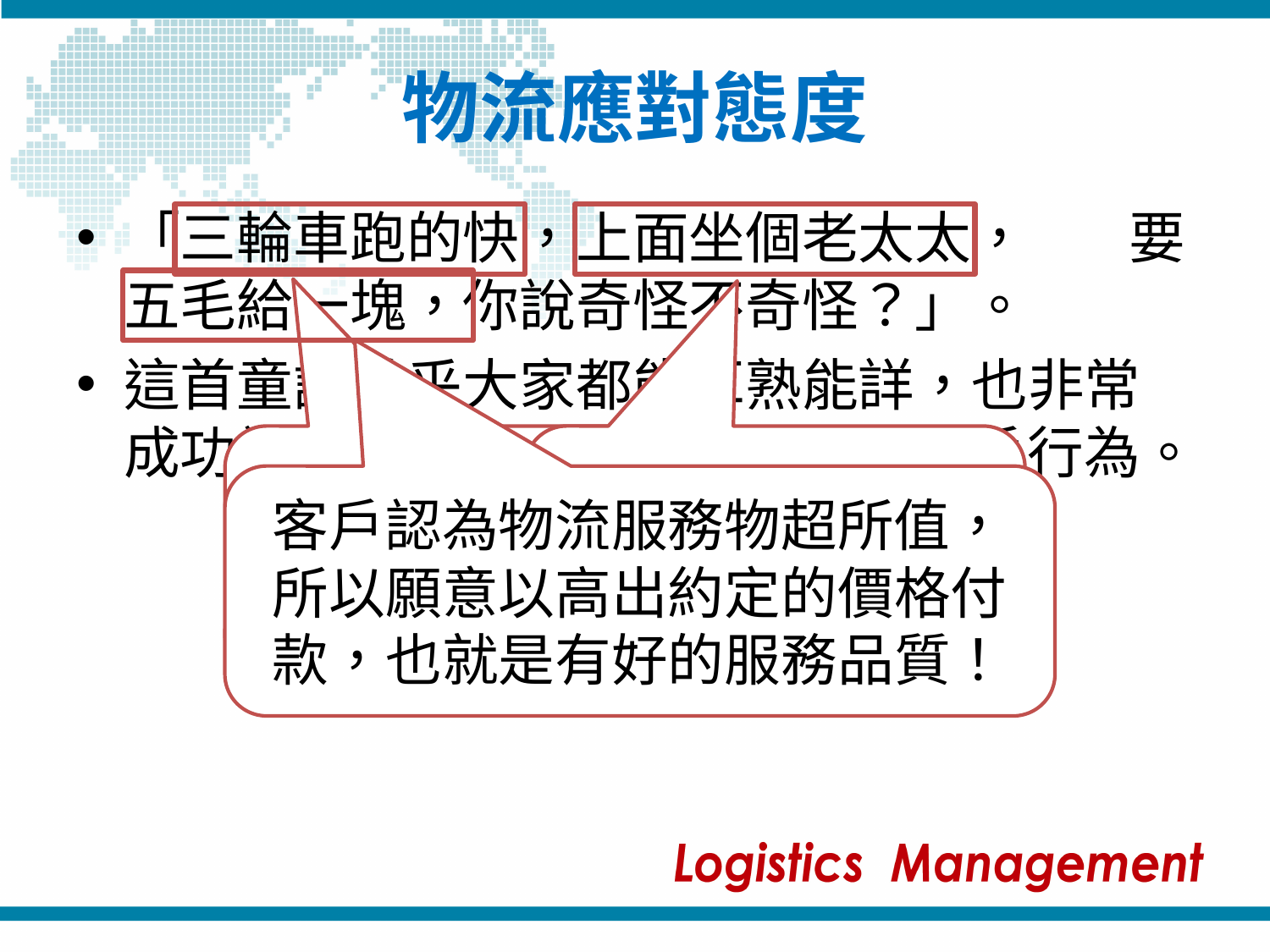

# 物流應對態度
「三輪車跑的快，上面坐個老太太，        要五毛給一塊，你說奇怪不奇怪？」。
這首童謠幾乎大家都能耳熟能詳，也非常成功詮釋物流的職場服務理念與客戶行為。

物流作業與運輸
具有時效性
物流企業所面對
的廠商或客戶
客戶認為物流服務物超所值，所以願意以高出約定的價格付款，也就是有好的服務品質！